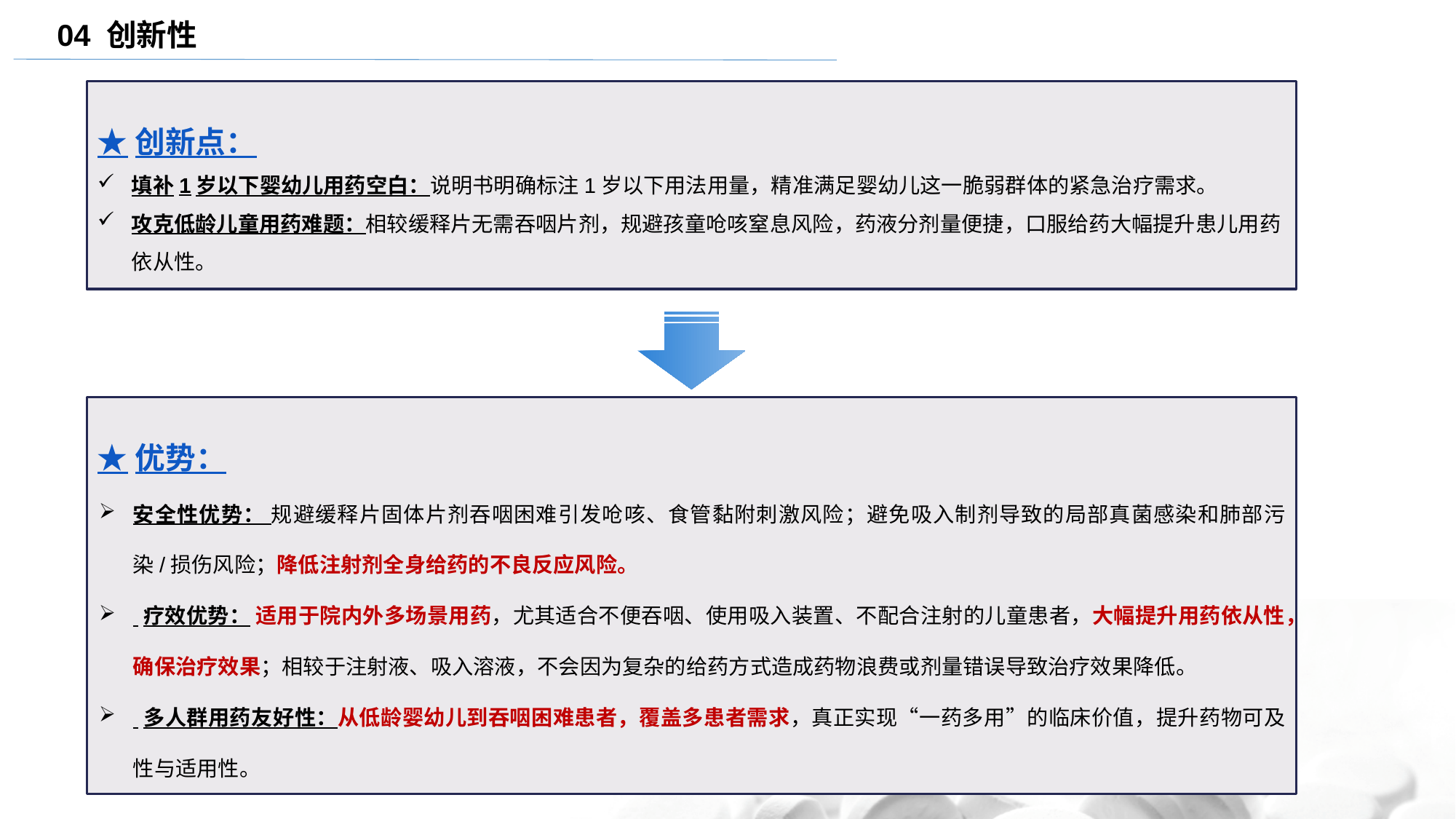

04 创新性
★创新点：
填补1岁以下婴幼儿用药空白：说明书明确标注1岁以下用法用量，精准满足婴幼儿这一脆弱群体的紧急治疗需求。
攻克低龄儿童用药难题：相较缓释片无需吞咽片剂，规避孩童呛咳窒息风险，药液分剂量便捷，口服给药大幅提升患儿用药依从性。

★优势：
安全性优势： 规避缓释片固体片剂吞咽困难引发呛咳、食管黏附刺激风险；避免吸入制剂导致的局部真菌感染和肺部污染/损伤风险；降低注射剂全身给药的不良反应风险。
 疗效优势： 适用于院内外多场景用药，尤其适合不便吞咽、使用吸入装置、不配合注射的儿童患者，大幅提升用药依从性，确保治疗效果；相较于注射液、吸入溶液，不会因为复杂的给药方式造成药物浪费或剂量错误导致治疗效果降低。
 多人群用药友好性：从低龄婴幼儿到吞咽困难患者，覆盖多患者需求，真正实现“一药多用”的临床价值，提升药物可及性与适用性。